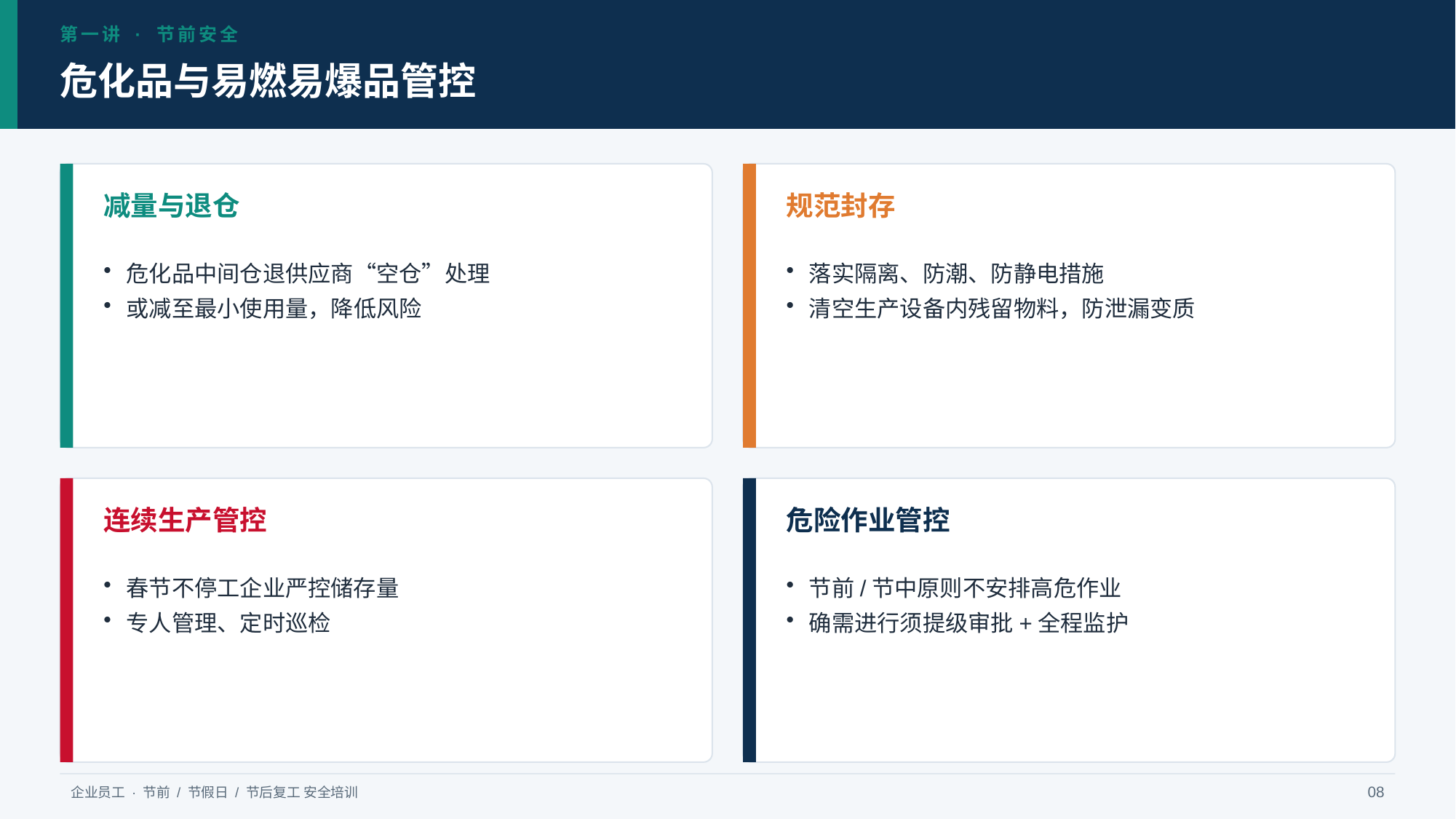

第一讲 · 节前安全
危化品与易燃易爆品管控

减量与退仓
规范封存
危化品中间仓退供应商“空仓”处理
或减至最小使用量，降低风险
落实隔离、防潮、防静电措施
清空生产设备内残留物料，防泄漏变质

连续生产管控
危险作业管控
春节不停工企业严控储存量
专人管理、定时巡检
节前/节中原则不安排高危作业
确需进行须提级审批+全程监护

企业员工 · 节前 / 节假日 / 节后复工 安全培训
08